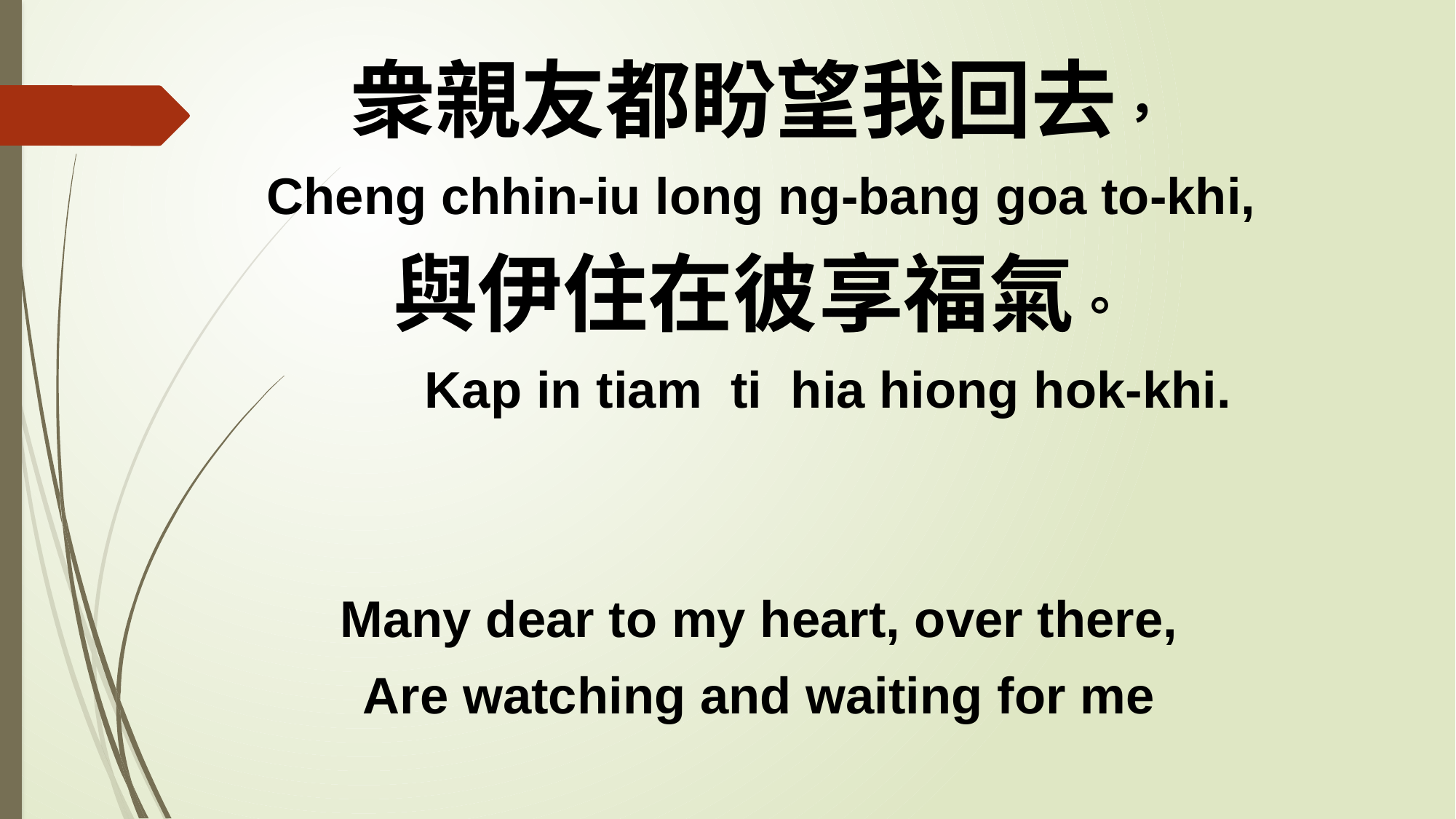

衆親友都盼望我回去，
  Cheng chhin-iu long ng-bang goa to-khi,
與伊住在彼享福氣。
             Kap in tiam  ti  hia hiong hok-khi.

Many dear to my heart, over there,
Are watching and waiting for me